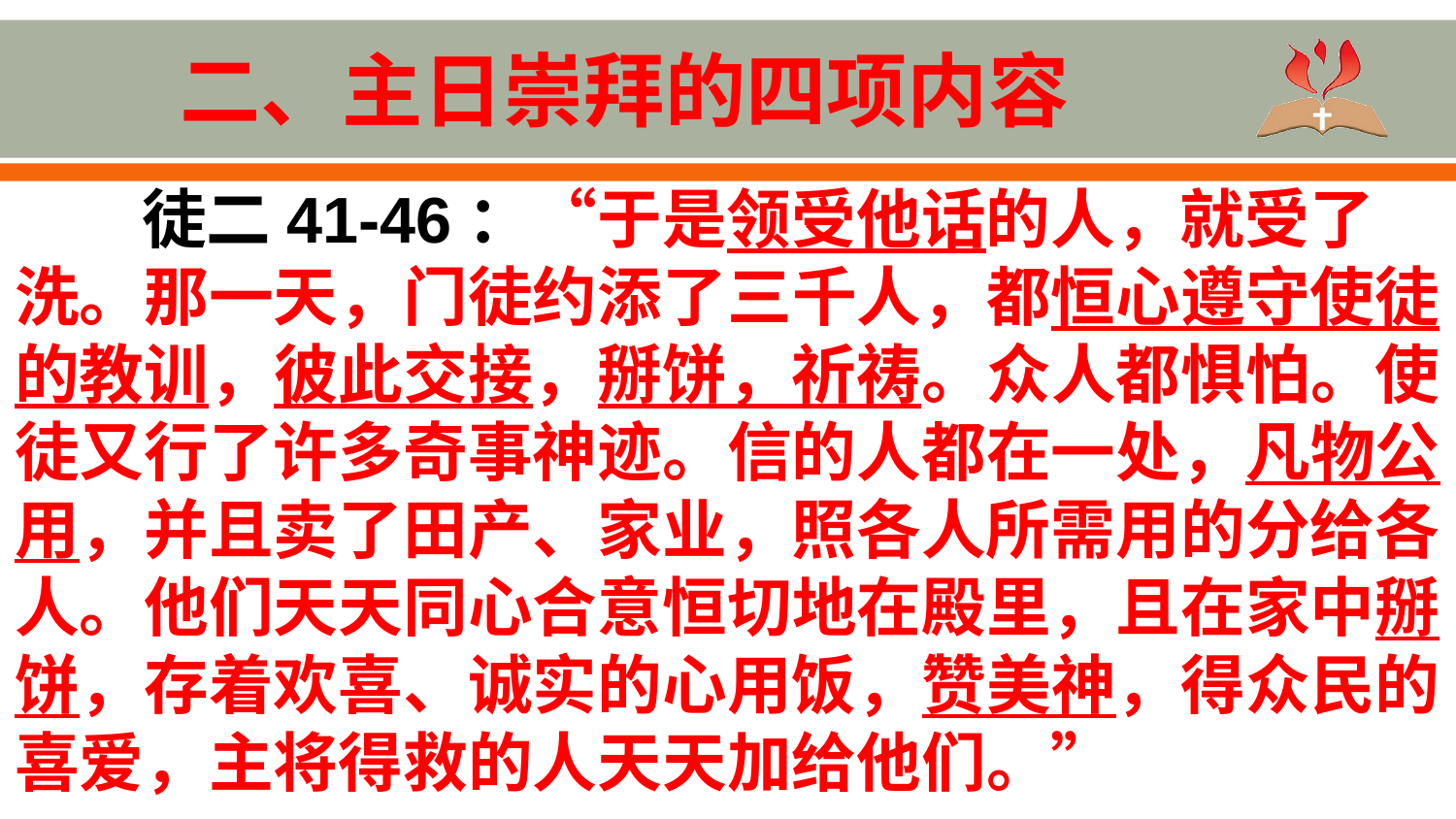

# 二、主日崇拜的四项内容
徒二41-46：“于是领受他话的人，就受了洗。那一天，门徒约添了三千人，都恒心遵守使徒的教训，彼此交接，掰饼，祈祷。众人都惧怕。使徒又行了许多奇事神迹。信的人都在一处，凡物公用，并且卖了田产、家业，照各人所需用的分给各人。他们天天同心合意恒切地在殿里，且在家中掰饼，存着欢喜、诚实的心用饭，赞美神，得众民的喜爱，主将得救的人天天加给他们。”

16